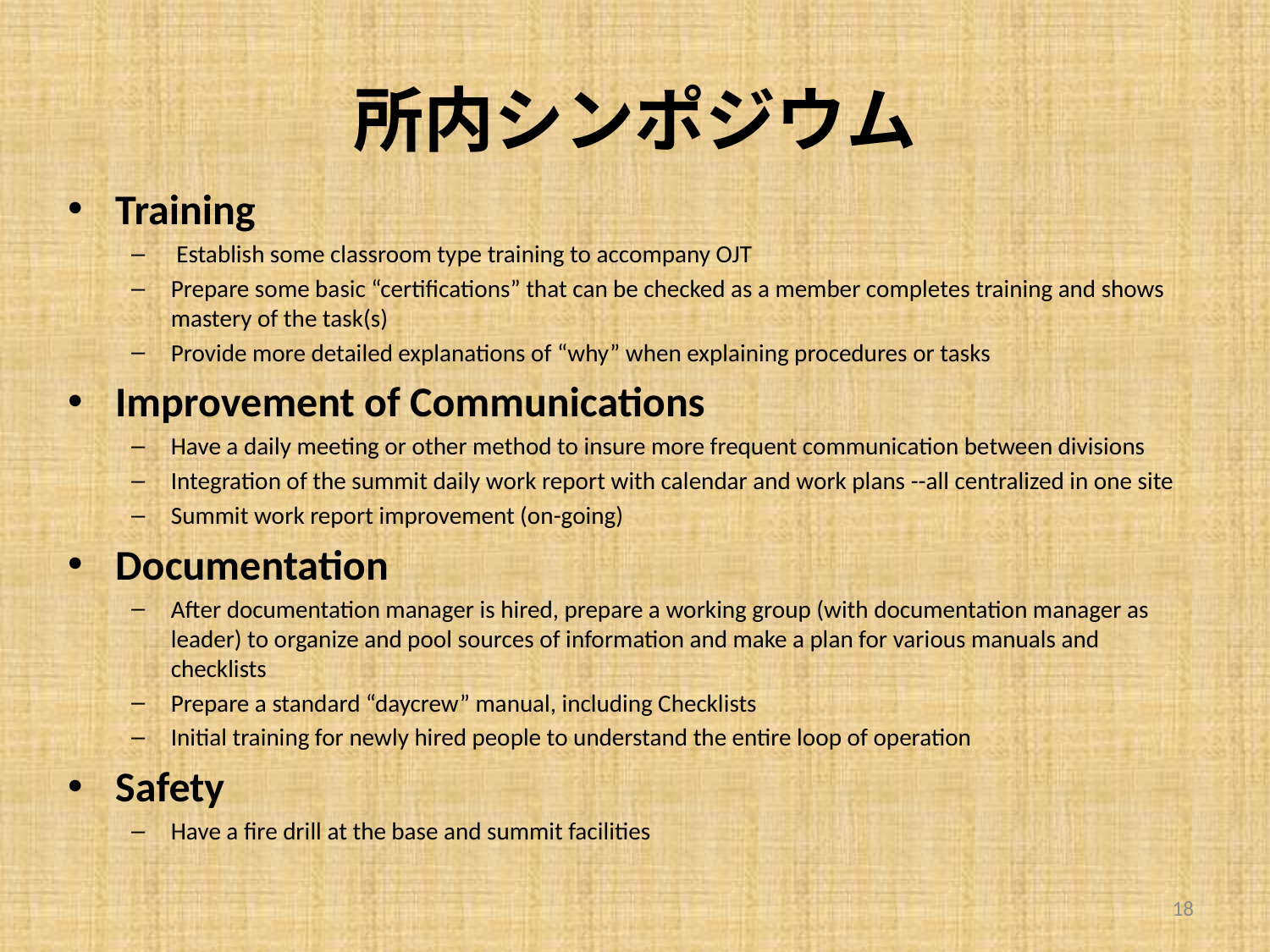

# 所内シンポジウム
Training
 Establish some classroom type training to accompany OJT
Prepare some basic “certifications” that can be checked as a member completes training and shows mastery of the task(s)
Provide more detailed explanations of “why” when explaining procedures or tasks
Improvement of Communications
Have a daily meeting or other method to insure more frequent communication between divisions
Integration of the summit daily work report with calendar and work plans --all centralized in one site
Summit work report improvement (on-going)
Documentation
After documentation manager is hired, prepare a working group (with documentation manager as leader) to organize and pool sources of information and make a plan for various manuals and checklists
Prepare a standard “daycrew” manual, including Checklists
Initial training for newly hired people to understand the entire loop of operation
Safety
Have a fire drill at the base and summit facilities
18